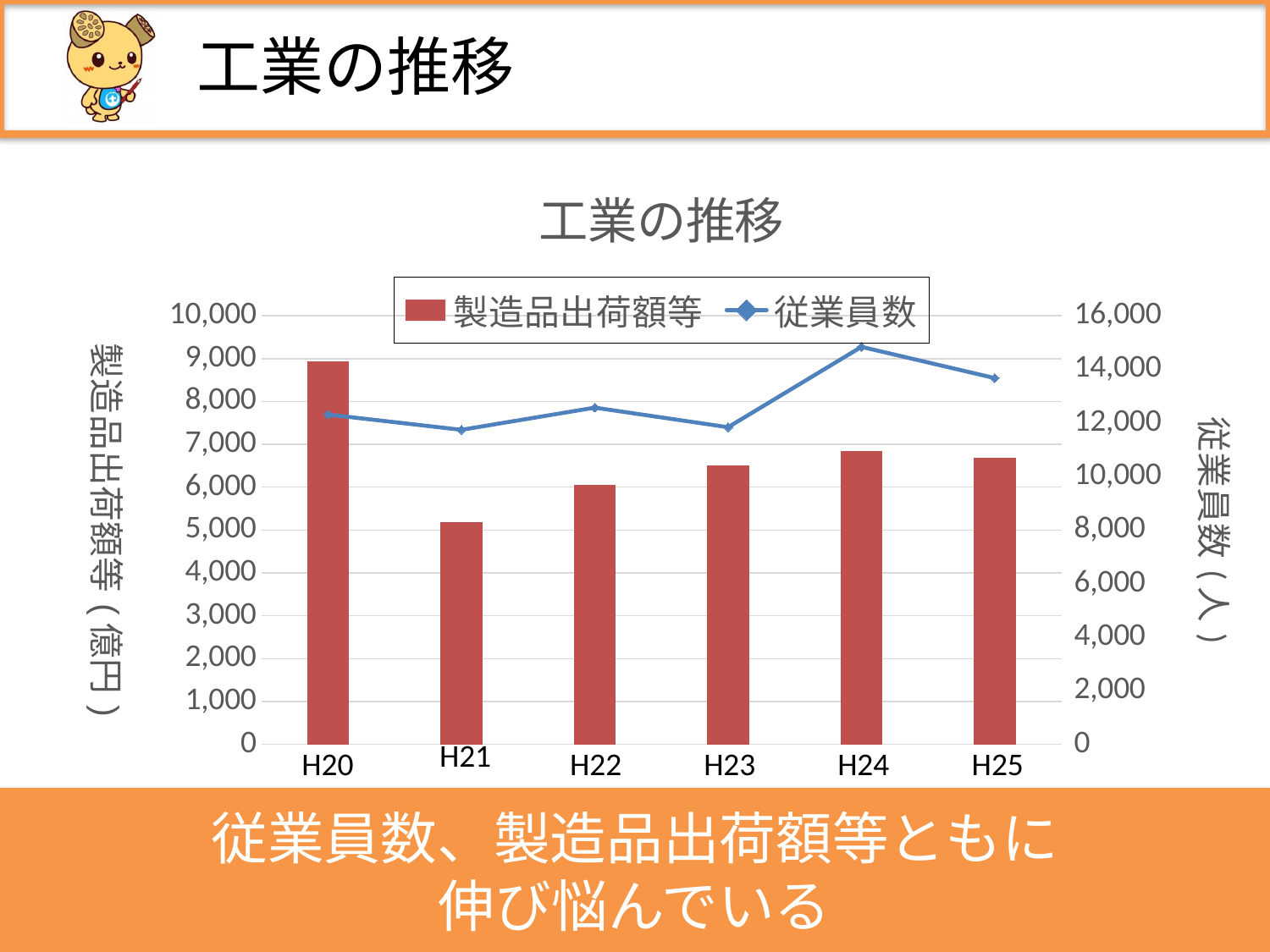

工業の推移

### Chart: 工業の推移

| Category | 製造品出荷額等 | 従業員数 |
|---|---|---|
| 平成20年 | 8933.0287 | 12312.0 |
| 平成21年 | 5181.146 | 11743.0 |
| 平成22年 | 6045.703 | 12570.0 |
| 平成23年 | 6518.0604 | 11840.0 |
| 平成24年 | 6854.3159 | 14839.0 |
| 平成25年 | 6692.9288 | 13674.0 |
H20
H22
H23
H24
H25
従業員数、製造品出荷額等ともに
伸び悩んでいる
14